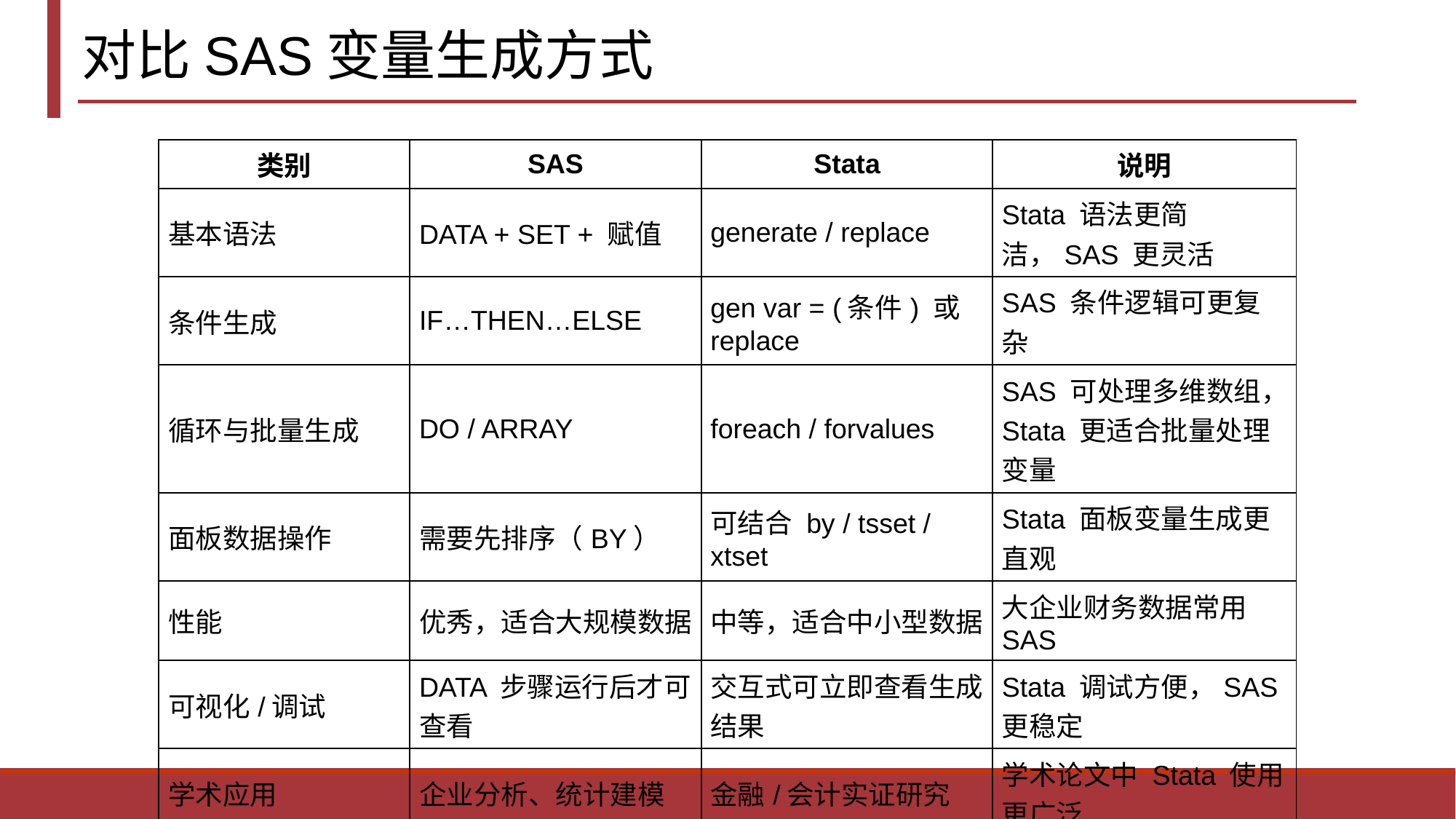

对比SAS变量生成方式
| 类别 | SAS | Stata | 说明 |
| --- | --- | --- | --- |
| 基本语法 | DATA + SET + 赋值 | generate / replace | Stata 语法更简洁，SAS 更灵活 |
| 条件生成 | IF…THEN…ELSE | gen var = (条件) 或 replace | SAS 条件逻辑可更复杂 |
| 循环与批量生成 | DO / ARRAY | foreach / forvalues | SAS 可处理多维数组，Stata 更适合批量处理变量 |
| 面板数据操作 | 需要先排序（BY） | 可结合 by / tsset / xtset | Stata 面板变量生成更直观 |
| 性能 | 优秀，适合大规模数据 | 中等，适合中小型数据 | 大企业财务数据常用 SAS |
| 可视化/调试 | DATA 步骤运行后才可查看 | 交互式可立即查看生成结果 | Stata 调试方便，SAS 更稳定 |
| 学术应用 | 企业分析、统计建模 | 金融/会计实证研究 | 学术论文中 Stata 使用更广泛 |